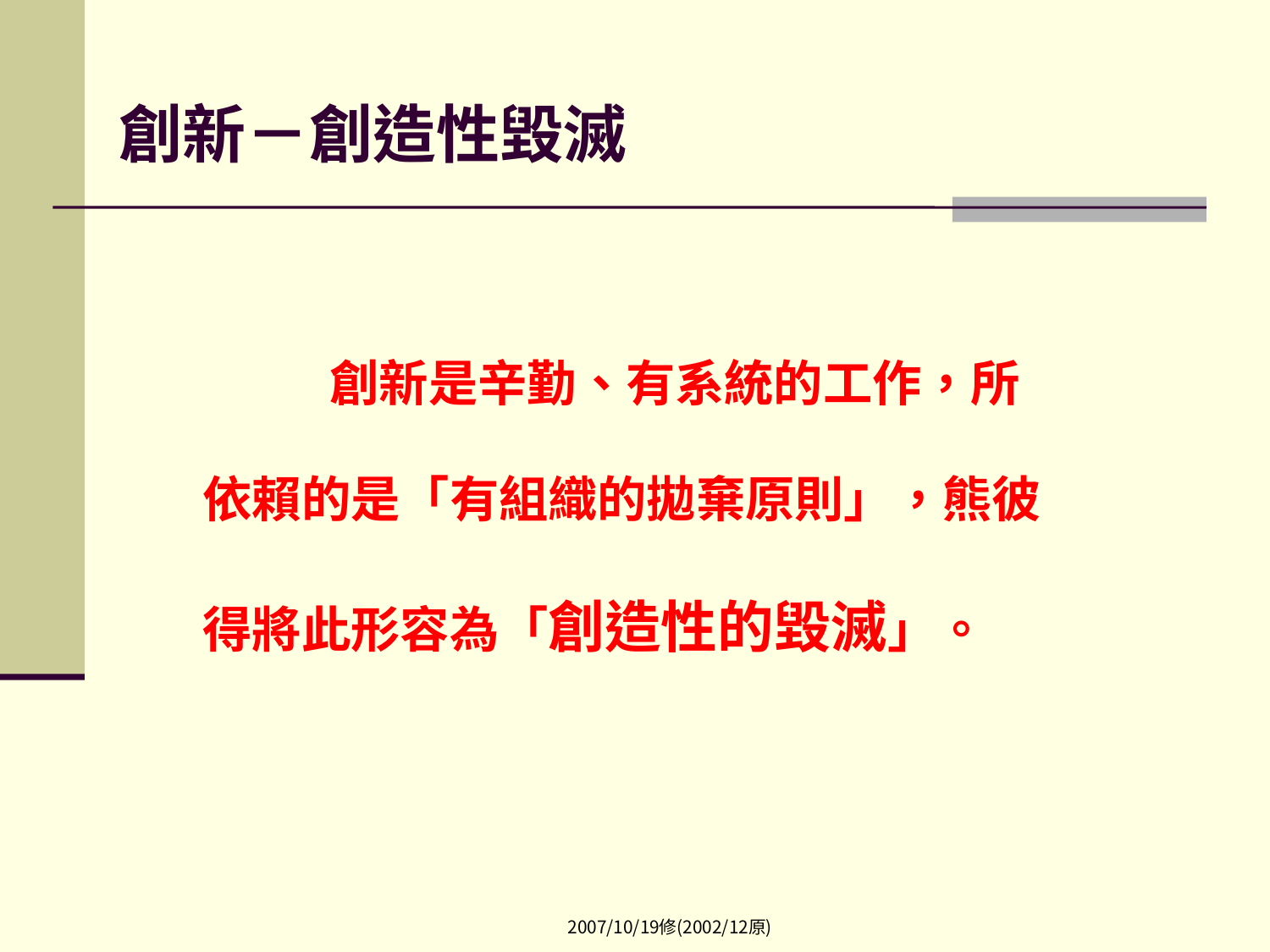

# 創新－創造性毀滅
	創新是辛勤、有系統的工作，所依賴的是「有組織的拋棄原則」，熊彼得將此形容為「創造性的毀滅」。
2007/10/19修(2002/12原)